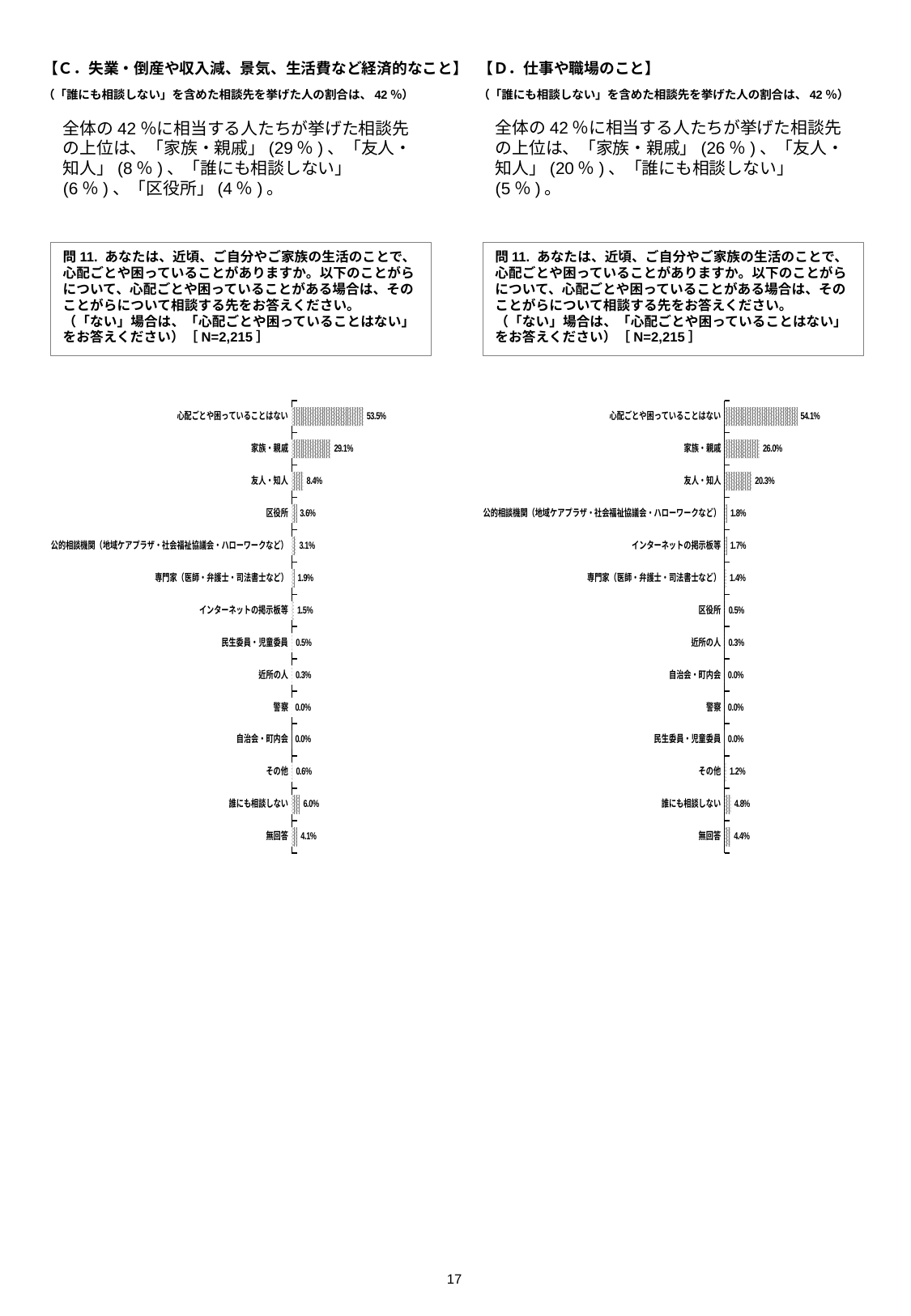

【Ｃ．失業・倒産や収入減、景気、生活費など経済的なこと】
（「誰にも相談しない」を含めた相談先を挙げた人の割合は、42％）
【Ｄ．仕事や職場のこと】
（「誰にも相談しない」を含めた相談先を挙げた人の割合は、42％）
全体の42％に相当する人たちが挙げた相談先の上位は、「家族・親戚」(29％)、「友人・知人」(8％)、「誰にも相談しない」(6％)、「区役所」(4％)。
全体の42％に相当する人たちが挙げた相談先の上位は、「家族・親戚」(26％)、「友人・知人」(20％)、「誰にも相談しない」(5％)。
問11. あなたは、近頃、ご自分やご家族の生活のことで、心配ごとや困っていることがありますか。以下のことがらについて、心配ごとや困っていることがある場合は、そのことがらについて相談する先をお答えください。　　（「ない」場合は、「心配ごとや困っていることはない」をお答えください）［N=2,215］

問11. あなたは、近頃、ご自分やご家族の生活のことで、心配ごとや困っていることがありますか。以下のことがらについて、心配ごとや困っていることがある場合は、そのことがらについて相談する先をお答えください。　　（「ない」場合は、「心配ごとや困っていることはない」をお答えください）［N=2,215］

### Chart

| Category |  |
|---|---|
| 心配ごとや困っていることはない | 0.535440180586907 |
| 家族・親戚 | 0.290744920993228 |
| 友人・知人 | 0.0844243792325056 |
| 区役所 | 0.035665914221219 |
| 公的相談機関（地域ケアプラザ・社会福祉協議会・ハローワークなど） | 0.0306997742663657 |
| 専門家（医師・弁護士・司法書士など） | 0.018961625282167 |
| インターネットの掲示板等 | 0.0148984198645598 |
| 民生委員・児童委員 | 0.00451467268623025 |
| 近所の人 | 0.00270880361173815 |
| 警察 | 0.000451467268623025 |
| 自治会・町内会 | 0.0 |
| その他 | 0.00632054176072235 |
| 誰にも相談しない | 0.0600451467268622 |
| 無回答 | 0.0410835214446953 |

### Chart

| Category |  |
|---|---|
| 心配ごとや困っていることはない | 0.540857787810384 |
| 家族・親戚 | 0.259593679458239 |
| 友人・知人 | 0.202708803611738 |
| 公的相談機関（地域ケアプラザ・社会福祉協議会・ハローワークなど） | 0.018058690744921 |
| インターネットの掲示板等 | 0.0171557562076749 |
| 専門家（医師・弁護士・司法書士など） | 0.0135440180586907 |
| 区役所 | 0.00496613995485328 |
| 近所の人 | 0.00316027088036117 |
| 自治会・町内会 | 0.000451467268623025 |
| 警察 | 0.000451467268623025 |
| 民生委員・児童委員 | 0.0 |
| その他 | 0.0121896162528217 |
| 誰にも相談しない | 0.0478555304740406 |
| 無回答 | 0.0442437923250564 |
17